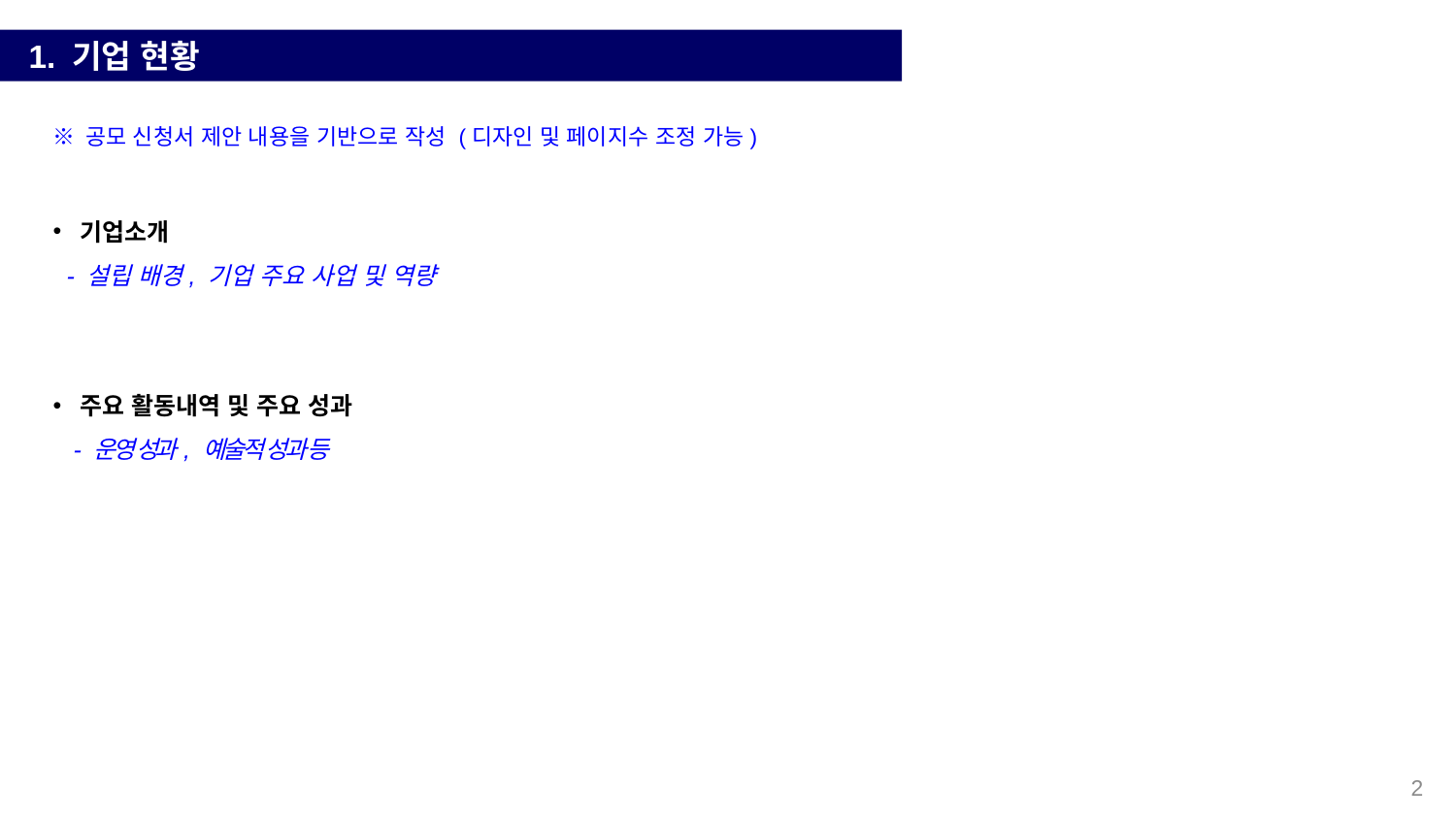

1. 기업 현황
※ 공모 신청서 제안 내용을 기반으로 작성 (디자인 및 페이지수 조정 가능)
기업소개
  - 설립 배경, 기업 주요 사업 및 역량

주요 활동내역 및 주요 성과
   - 운영 성과,  예술적 성과 등

2